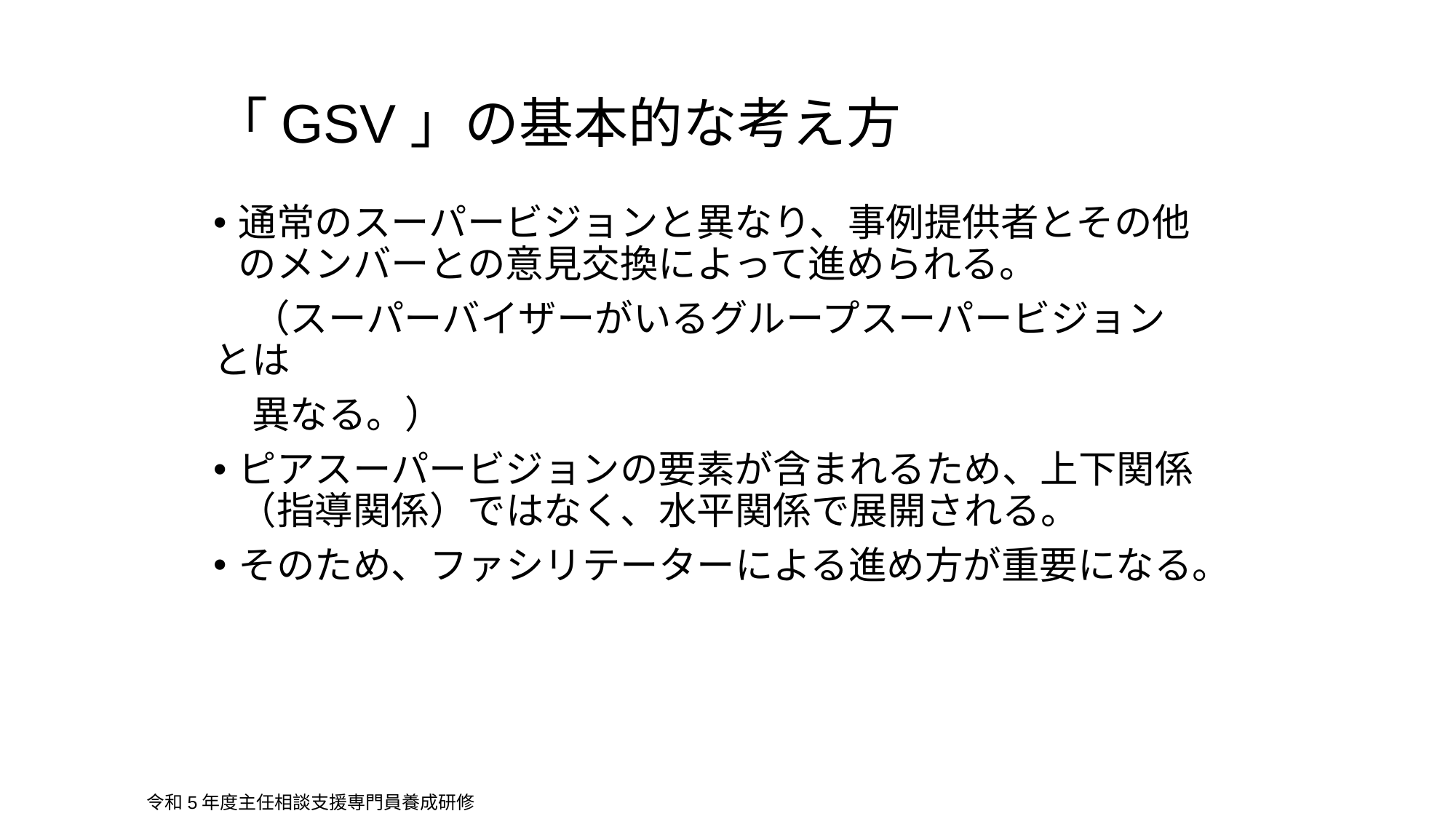

# 「GSV」の基本的な考え方
通常のスーパービジョンと異なり、事例提供者とその他のメンバーとの意見交換によって進められる。
　（スーパーバイザーがいるグループスーパービジョンとは
　異なる。）
ピアスーパービジョンの要素が含まれるため、上下関係（指導関係）ではなく、水平関係で展開される。
そのため、ファシリテーターによる進め方が重要になる。
令和5年度主任相談支援専門員養成研修